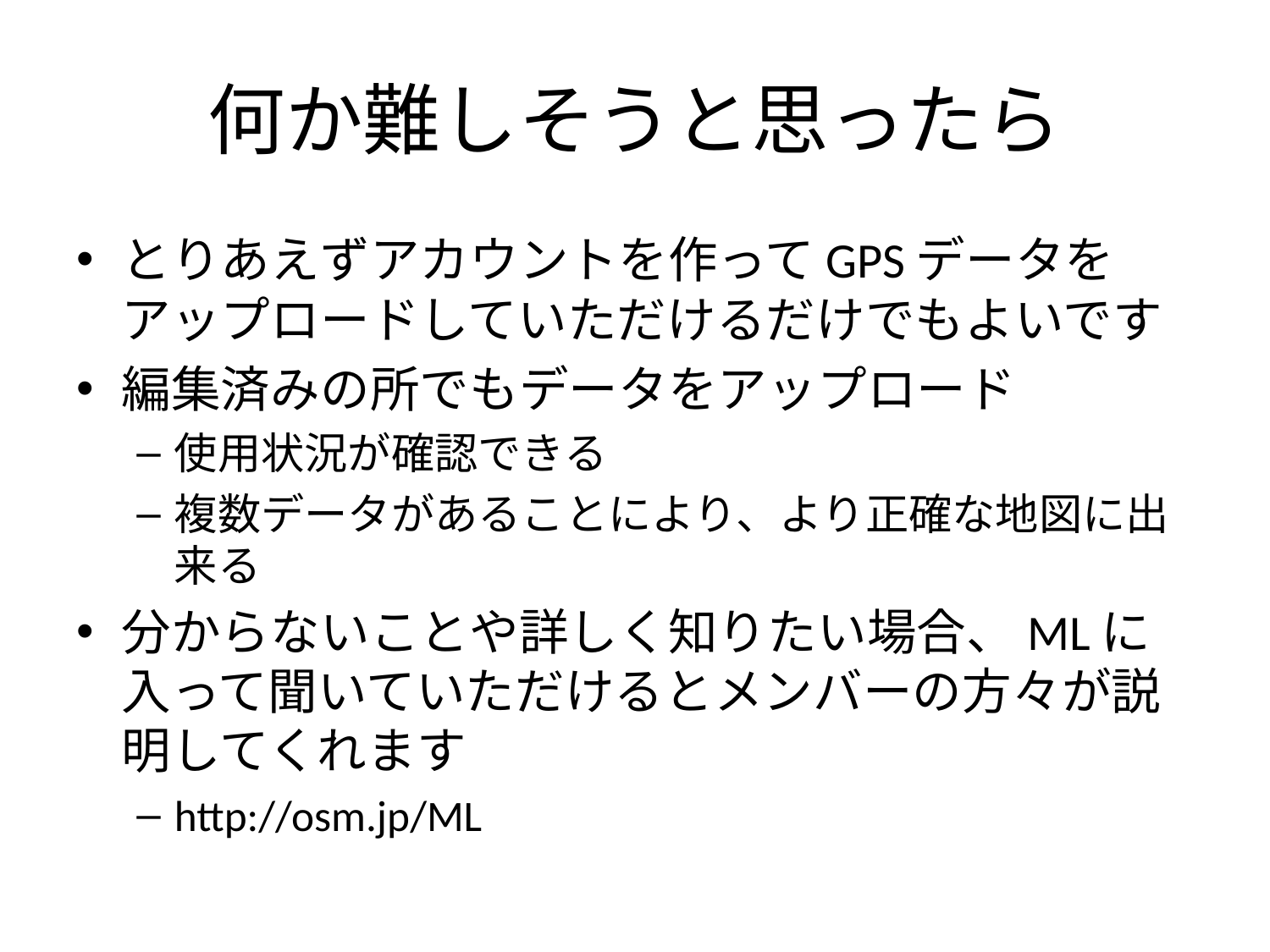

# 何か難しそうと思ったら
とりあえずアカウントを作ってGPSデータをアップロードしていただけるだけでもよいです
編集済みの所でもデータをアップロード
使用状況が確認できる
複数データがあることにより、より正確な地図に出来る
分からないことや詳しく知りたい場合、MLに入って聞いていただけるとメンバーの方々が説明してくれます
http://osm.jp/ML